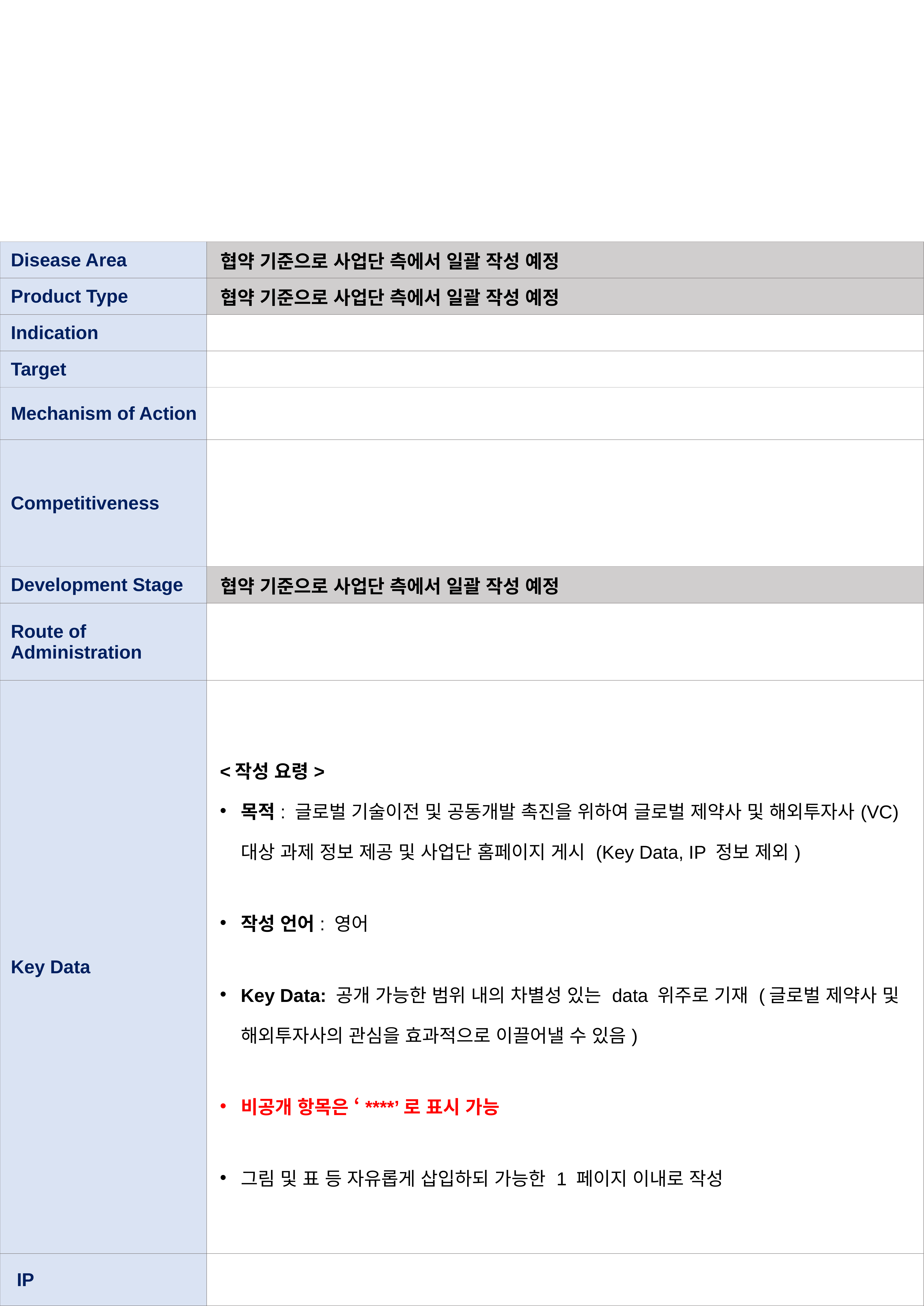

#

| Disease Area | 협약 기준으로 사업단 측에서 일괄 작성 예정 |
| --- | --- |
| Product Type | 협약 기준으로 사업단 측에서 일괄 작성 예정 |
| Indication |  |
| Target |  |
| Mechanism of Action |  |
| Competitiveness |  |
| Development Stage | 협약 기준으로 사업단 측에서 일괄 작성 예정 |
| Route of Administration |  |
| Key Data | <작성 요령> 목적: 글로벌 기술이전 및 공동개발 촉진을 위하여 글로벌 제약사 및 해외투자사(VC) 대상 과제 정보 제공 및 사업단 홈페이지 게시 (Key Data, IP 정보 제외) 작성 언어: 영어 Key Data: 공개 가능한 범위 내의 차별성 있는 data 위주로 기재 (글로벌 제약사 및 해외투자사의 관심을 효과적으로 이끌어낼 수 있음) 비공개 항목은 ‘\*\*\*\*’로 표시 가능 그림 및 표 등 자유롭게 삽입하되 가능한 1 페이지 이내로 작성 |
| IP |  |